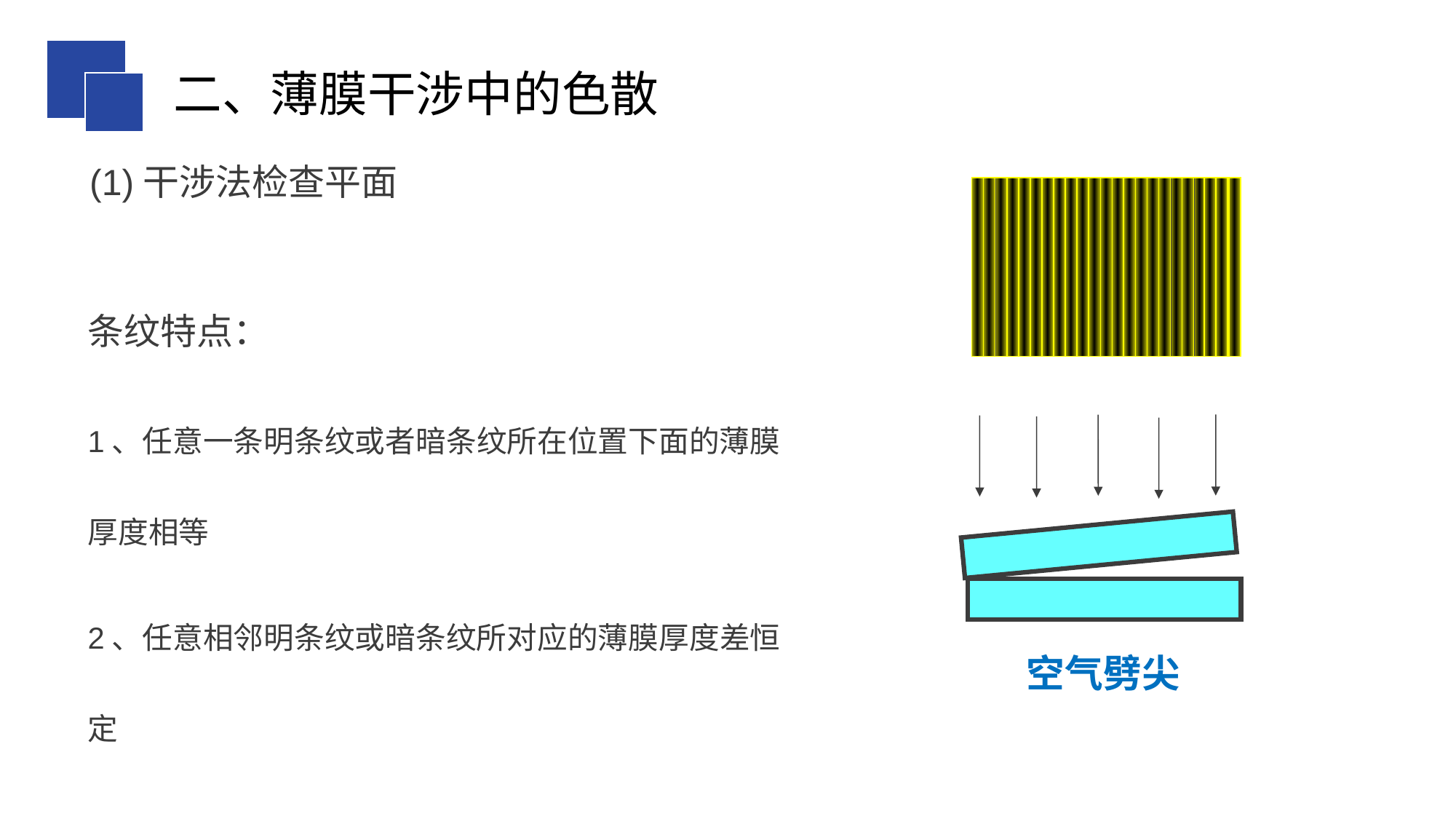

二、薄膜干涉中的色散
(1)干涉法检查平面

空气劈尖
条纹特点：
1、任意一条明条纹或者暗条纹所在位置下面的薄膜厚度相等
2、任意相邻明条纹或暗条纹所对应的薄膜厚度差恒定